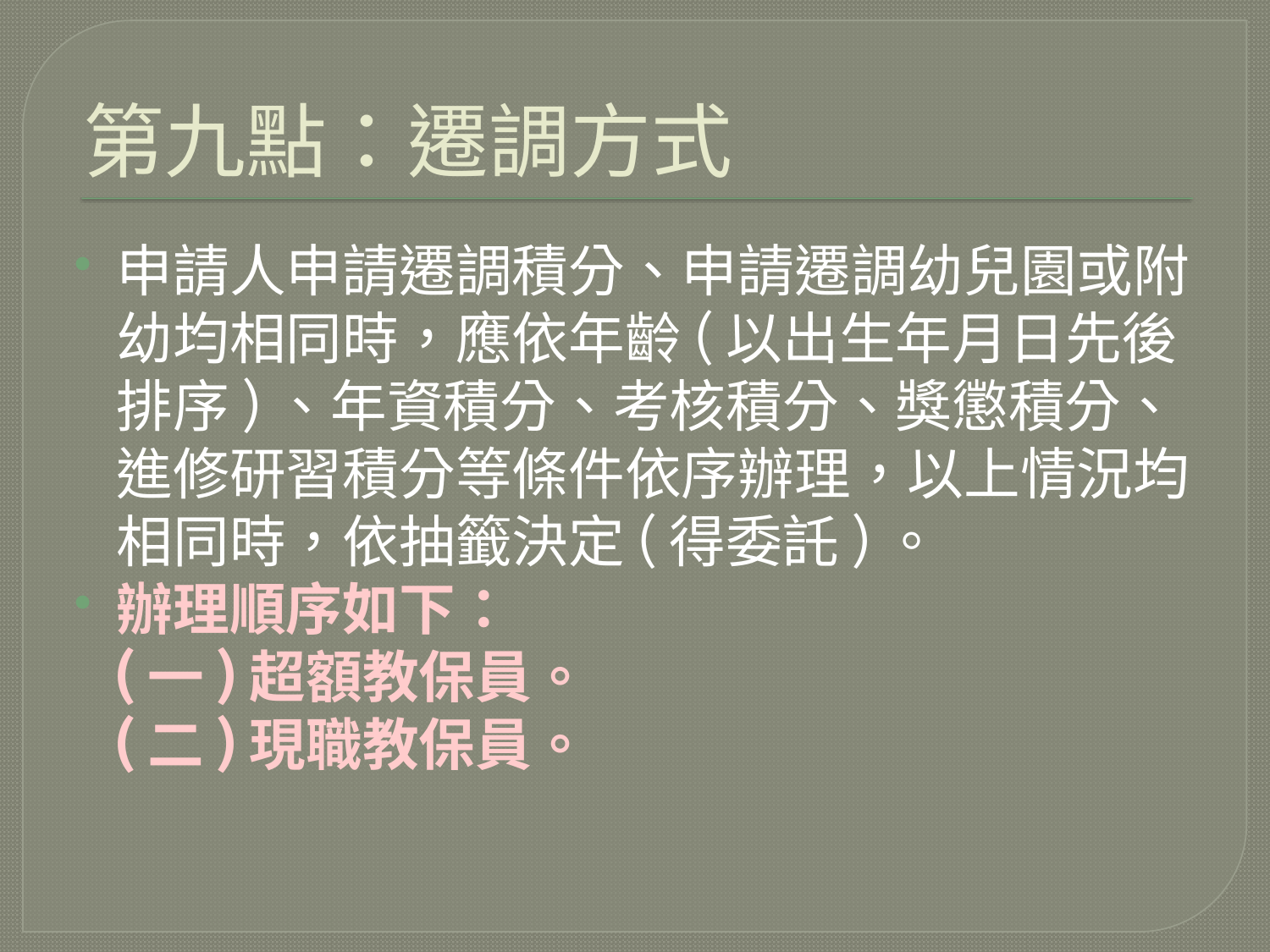

# 第九點：遷調方式
申請人申請遷調積分、申請遷調幼兒園或附幼均相同時，應依年齡(以出生年月日先後排序)、年資積分、考核積分、獎懲積分、進修研習積分等條件依序辦理，以上情況均相同時，依抽籤決定(得委託)。
辦理順序如下：
    (一)超額教保員。
    (二)現職教保員。